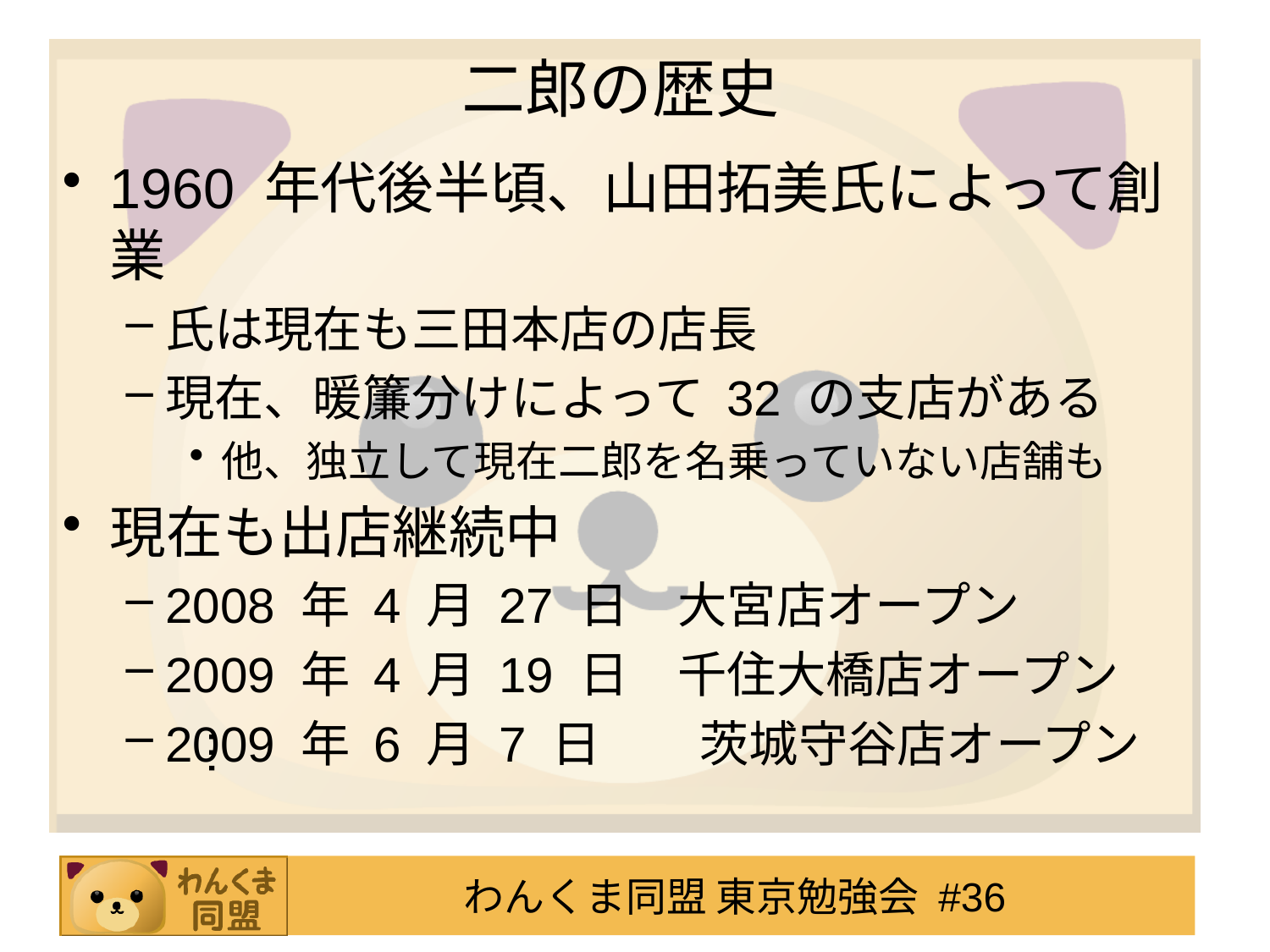

# 二郎の歴史
1960 年代後半頃、山田拓美氏によって創業
氏は現在も三田本店の店長
現在、暖簾分けによって 32 の支店がある
他、独立して現在二郎を名乗っていない店舗も
現在も出店継続中
2008 年 4 月 27 日　大宮店オープン
2009 年 4 月 19 日　千住大橋店オープン
2009 年 6 月 7 日　　茨城守谷店オープン
…